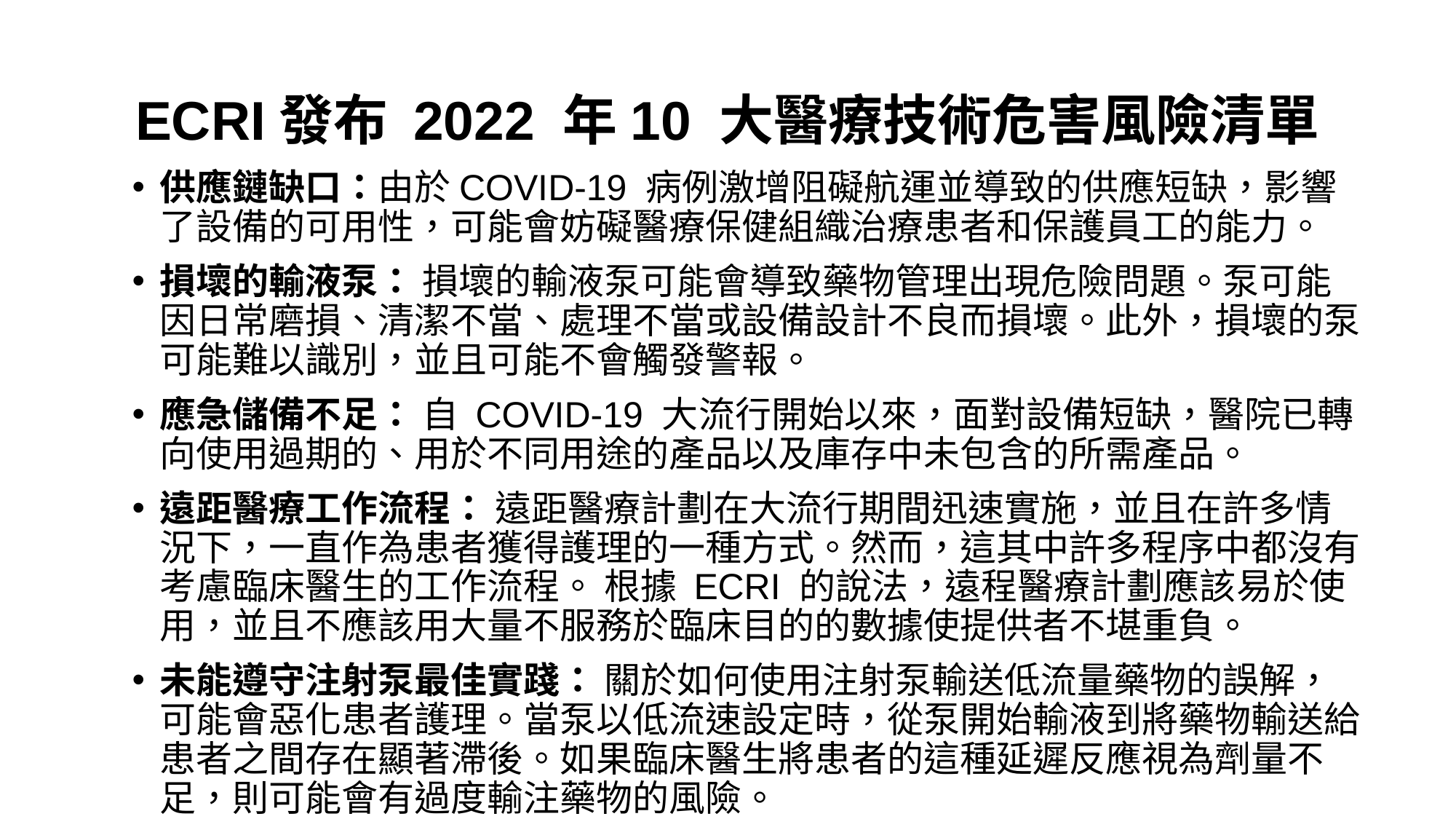

# ECRI發布 2022 年10 大醫療技術危害風險清單
供應鏈缺口：由於COVID-19 病例激增阻礙航運並導致的供應短缺，影響了設備的可用性，可能會妨礙醫療保健組織治療患者和保護員工的能力。
損壞的輸液泵： 損壞的輸液泵可能會導致藥物管理出現危險問題。泵可能因日常磨損、清潔不當、處理不當或設備設計不良而損壞。此外，損壞的泵可能難以識別，並且可能不會觸發警報。
應急儲備不足： 自 COVID-19 大流行開始以來，面對設備短缺，醫院已轉向使用過期的、用於不同用途的產品以及庫存中未包含的所需產品。
遠距醫療工作流程： 遠距醫療計劃在大流行期間迅速實施，並且在許多情況下，一直作為患者獲得護理的一種方式。然而，這其中許多程序中都沒有考慮臨床醫生的工作流程。 根據 ECRI 的說法，遠程醫療計劃應該易於使用，並且不應該用大量不服務於臨床目的的數據使提供者不堪重負。
未能遵守注射泵最佳實踐： 關於如何使用注射泵輸送低流量藥物的誤解，可能會惡化患者護理。當泵以低流速設定時，從泵開始輸液到將藥物輸送給患者之間存在顯著滯後。如果臨床醫生將患者的這種延遲反應視為劑量不足，則可能會有過度輸注藥物的風險。